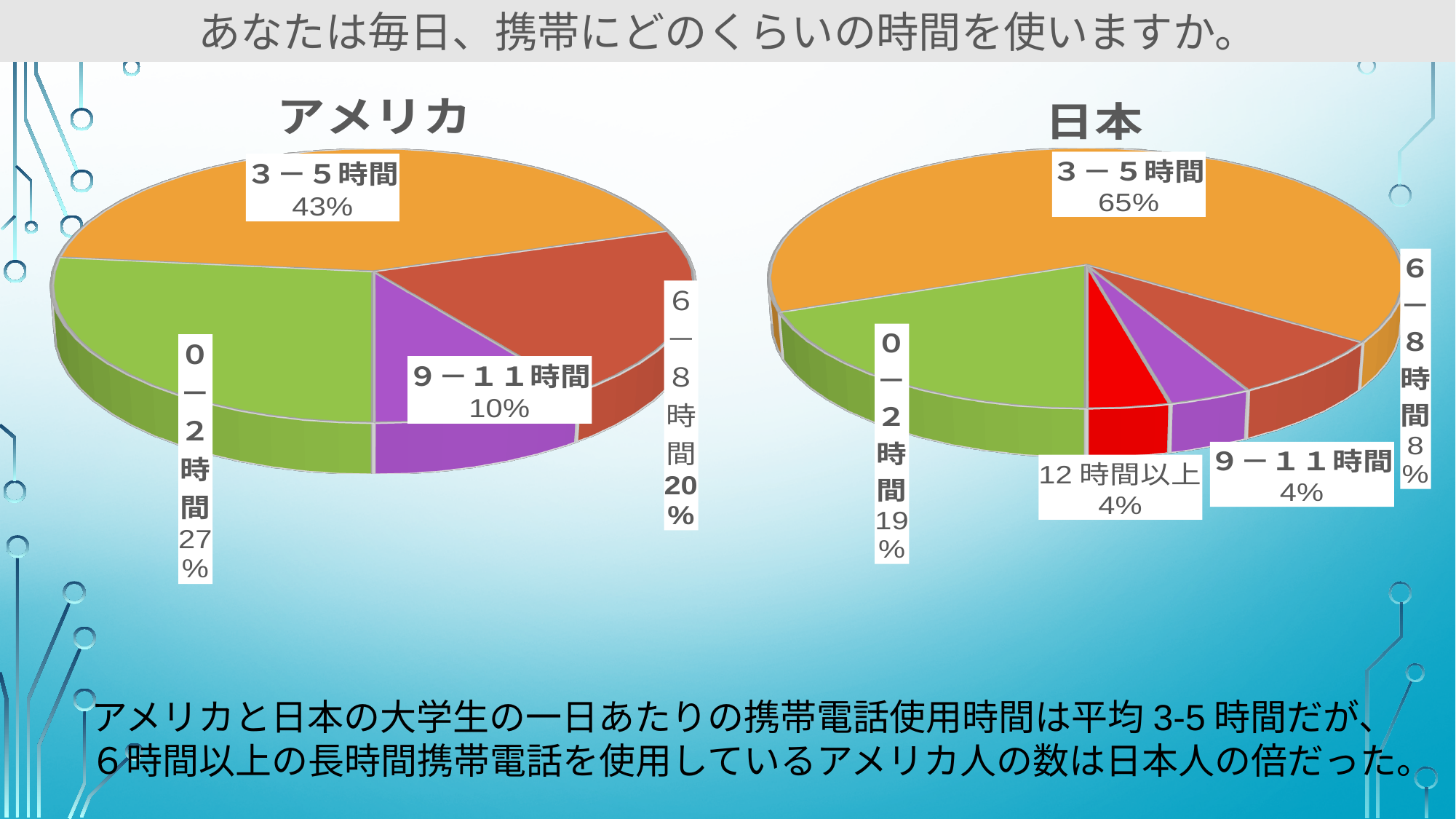

あなたは毎日、携帯にどのくらいの時間を使いますか。

[unsupported chart]

[unsupported chart]

アメリカと日本の大学生の一日あたりの携帯電話使用時間は平均3-5時間だが、
６時間以上の長時間携帯電話を使用しているアメリカ人の数は日本人の倍だった。